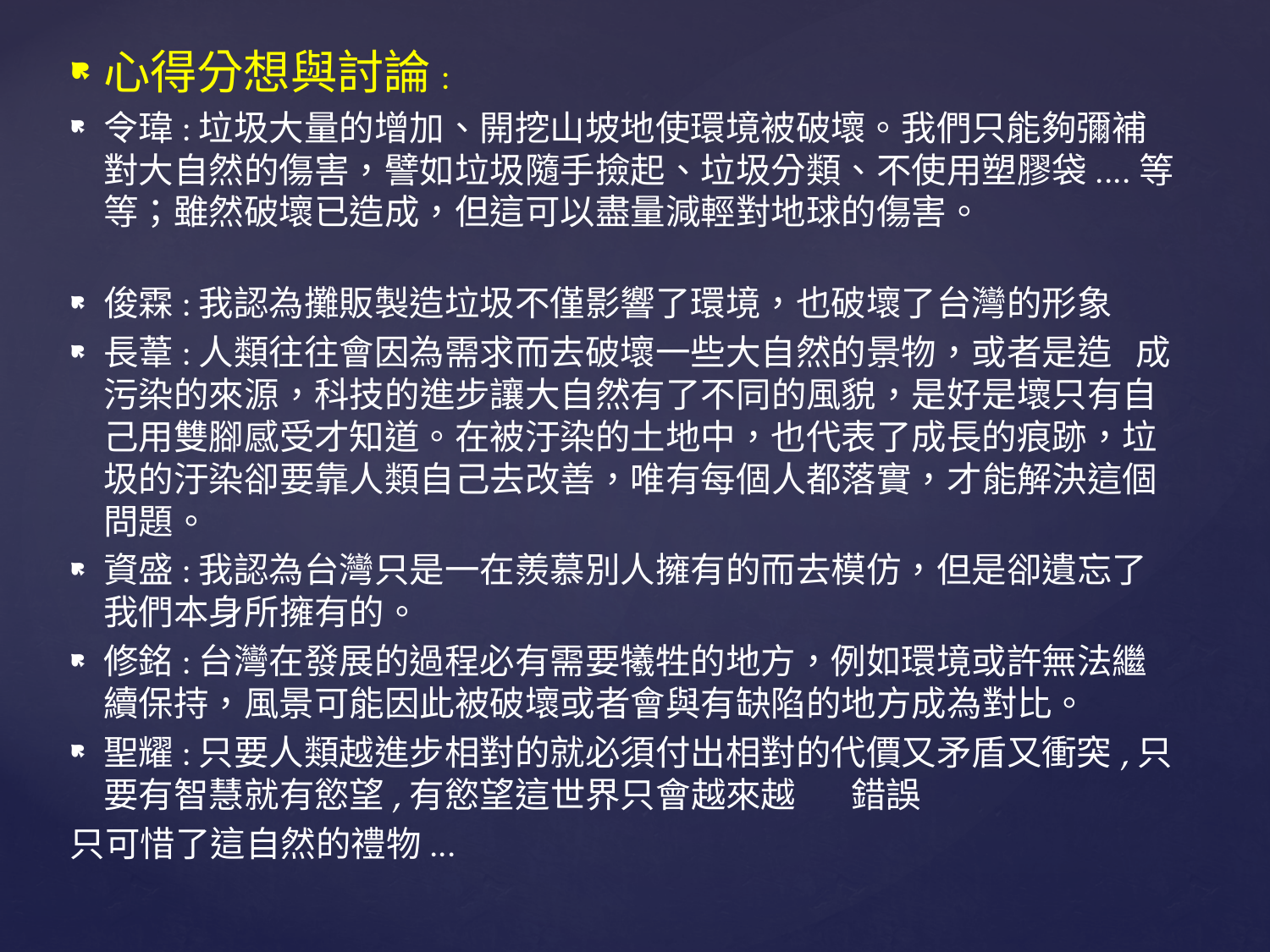

心得分想與討論:
令瑋:垃圾大量的增加、開挖山坡地使環境被破壞。我們只能夠彌補對大自然的傷害，譬如垃圾隨手撿起、垃圾分類、不使用塑膠袋....等等；雖然破壞已造成，但這可以盡量減輕對地球的傷害。
俊霖:我認為攤販製造垃圾不僅影響了環境，也破壞了台灣的形象
長葦:人類往往會因為需求而去破壞一些大自然的景物，或者是造   成污染的來源，科技的進步讓大自然有了不同的風貌，是好是壞只有自己用雙腳感受才知道。在被汙染的土地中，也代表了成長的痕跡，垃圾的汙染卻要靠人類自己去改善，唯有每個人都落實，才能解決這個問題。
資盛:我認為台灣只是一在羨慕別人擁有的而去模仿，但是卻遺忘了我們本身所擁有的。
修銘:台灣在發展的過程必有需要犧牲的地方，例如環境或許無法繼續保持，風景可能因此被破壞或者會與有缺陷的地方成為對比。
聖耀:只要人類越進步相對的就必須付出相對的代價又矛盾又衝突,只要有智慧就有慾望,有慾望這世界只會越來越       錯誤
只可惜了這自然的禮物...